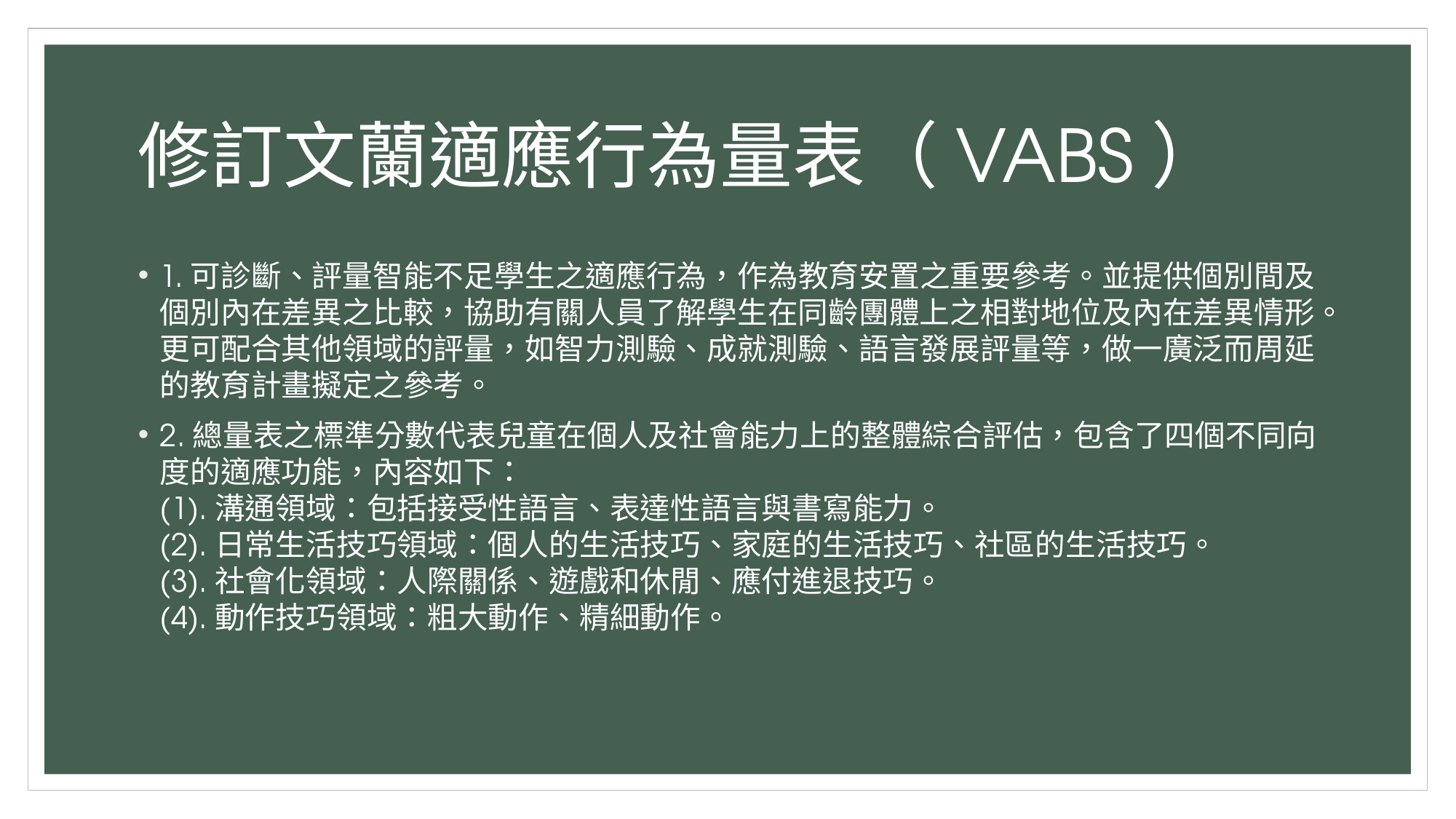

# 修訂文蘭適應行為量表（VABS）
1.可診斷、評量智能不足學生之適應行為，作為教育安置之重要參考。並提供個別間及個別內在差異之比較，協助有關人員了解學生在同齡團體上之相對地位及內在差異情形。更可配合其他領域的評量，如智力測驗、成就測驗、語言發展評量等，做一廣泛而周延的教育計畫擬定之參考。
2.總量表之標準分數代表兒童在個人及社會能力上的整體綜合評估，包含了四個不同向度的適應功能，內容如下：
(1).溝通領域：包括接受性語言、表達性語言與書寫能力。
(2).日常生活技巧領域：個人的生活技巧、家庭的生活技巧、社區的生活技巧。
(3).社會化領域：人際關係、遊戲和休閒、應付進退技巧。
(4).動作技巧領域：粗大動作、精細動作。